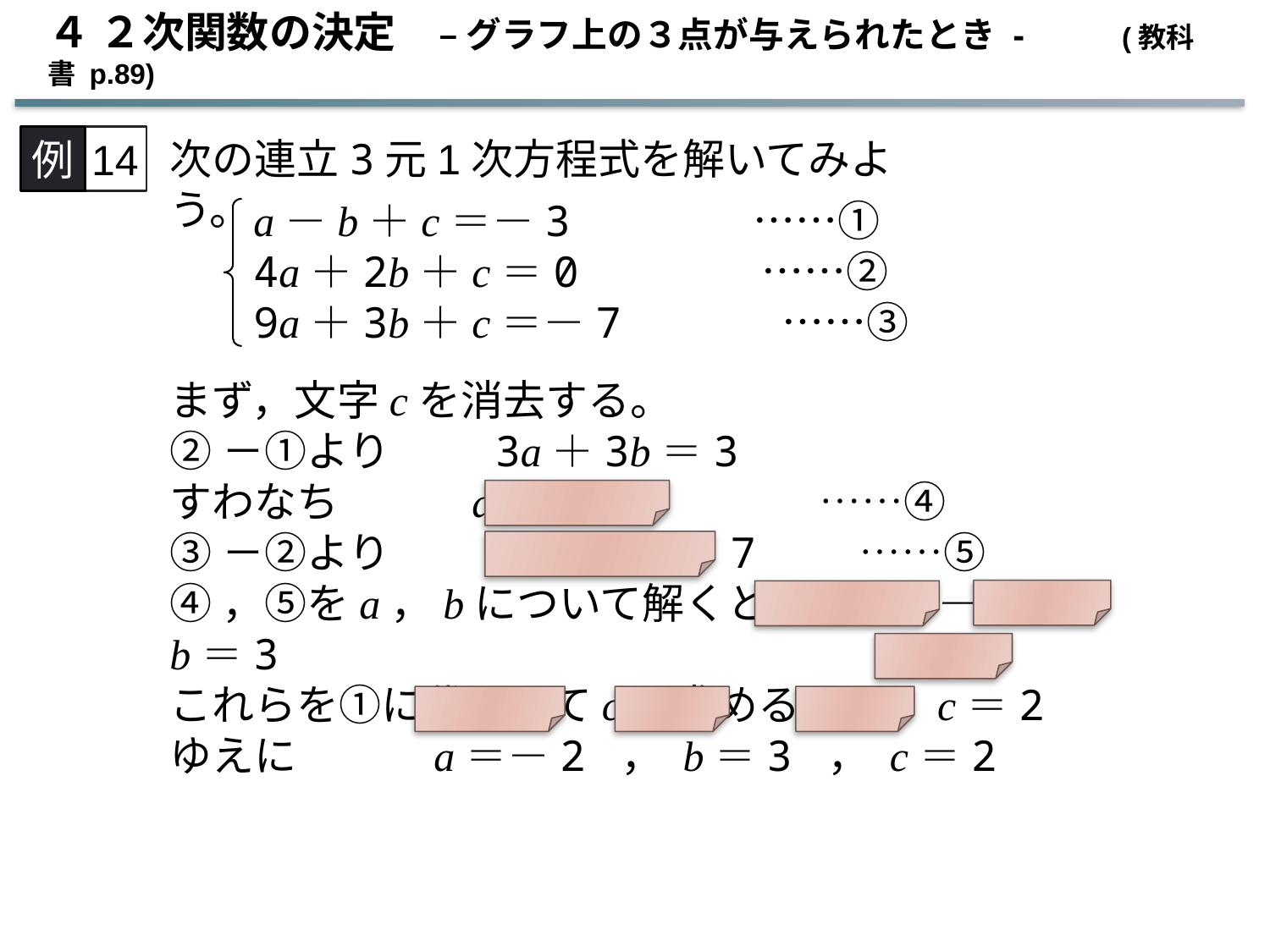

４ ２次関数の決定　– グラフ上の３点が与えられたとき -          (教科書 p.89)
次の連立3元1次方程式を解いてみよう。
例
14

a－b＋c＝－3           　……①
4a＋2b＋c＝0 　        　……②
9a＋3b＋c＝－7　       　……③

まず，文字cを消去する。
②－①より　　 3a＋3b＝3
すわなち　   　 a＋b＝1    　……④
③－②より　　 5a＋b＝－7  　……⑤
④，⑤をa，bについて解くと　　a＝－2 ， b＝3
これらを①に代入してcを求めると　　c＝2
ゆえに　　　a＝－2 ， b＝3 ， c＝2